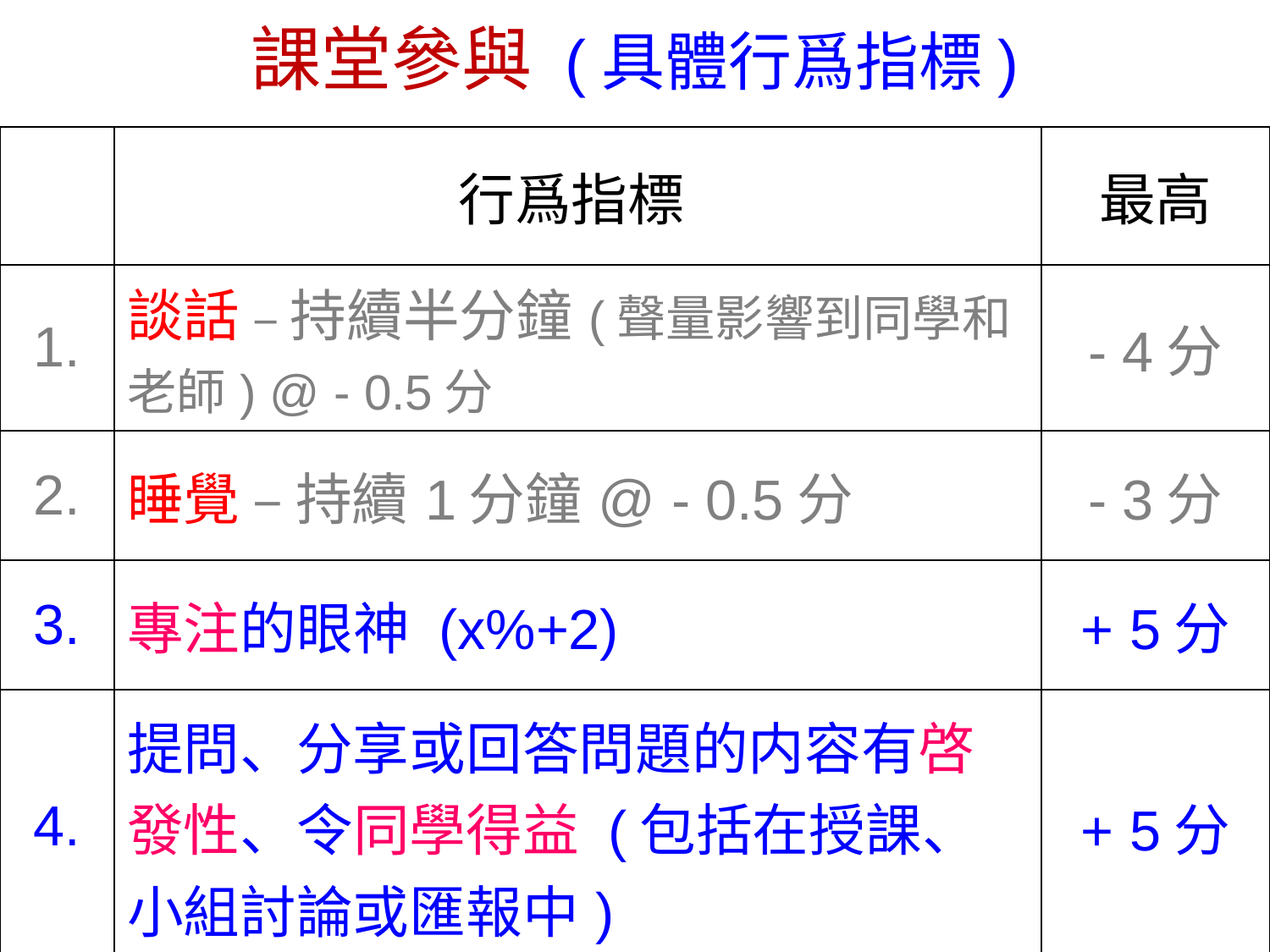

# 課堂參與 (具體行爲指標)
|  | 行爲指標 | 最高 |
| --- | --- | --- |
| 1. | 談話 – 持續半分鐘(聲量影響到同學和老師) @ - 0.5分 | - 4分 |
| 2. | 睡覺 – 持續1分鐘@ - 0.5分 | - 3分 |
| 3. | 專注的眼神 (x%+2) | + 5分 |
| 4. | 提問、分享或回答問題的内容有啓發性、令同學得益 (包括在授課、小組討論或匯報中) | + 5分 |